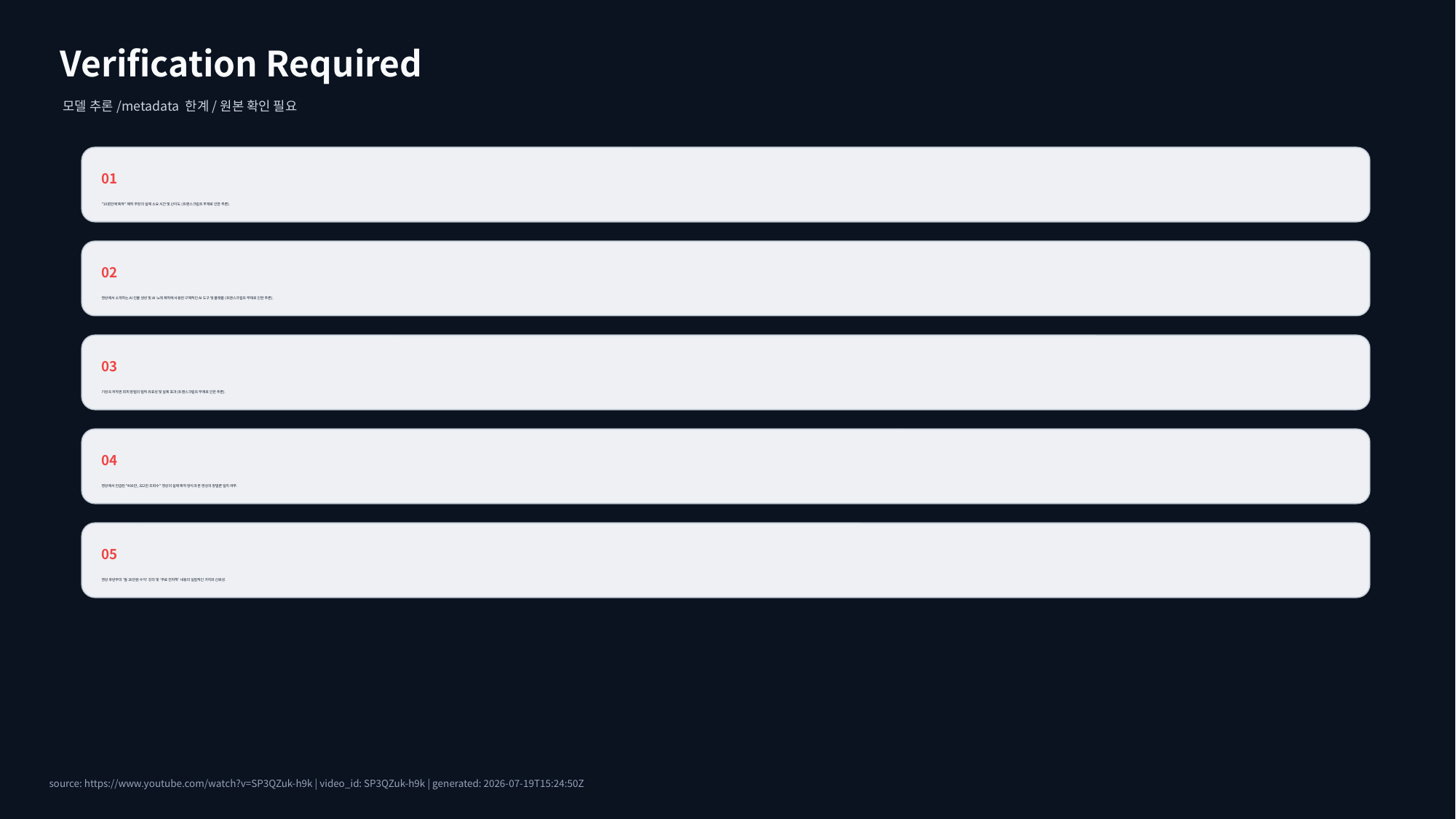

Verification Required
모델 추론/metadata 한계/원본 확인 필요

01
"10분만에 뚝딱" 제작 주장의 실제 소요 시간 및 난이도 (트랜스크립트 부재로 인한 추론).

02
영상에서 소개하는 AI 인물 생성 및 AI 노래 제작에 사용된 구체적인 AI 도구 및 플랫폼 (트랜스크립트 부재로 인한 추론).

03
기성곡 저작권 회피 방법의 법적 유효성 및 실제 효과 (트랜스크립트 부재로 인한 추론).

04
영상에서 언급된 "496만, 322만 조회수" 영상의 실제 제작 방식과 본 영상의 방법론 일치 여부.

05
영상 후반부의 '월 30만원 수익' 강의 및 '무료 전자책' 내용의 실질적인 가치와 신뢰성.
source: https://www.youtube.com/watch?v=SP3QZuk-h9k | video_id: SP3QZuk-h9k | generated: 2026-07-19T15:24:50Z